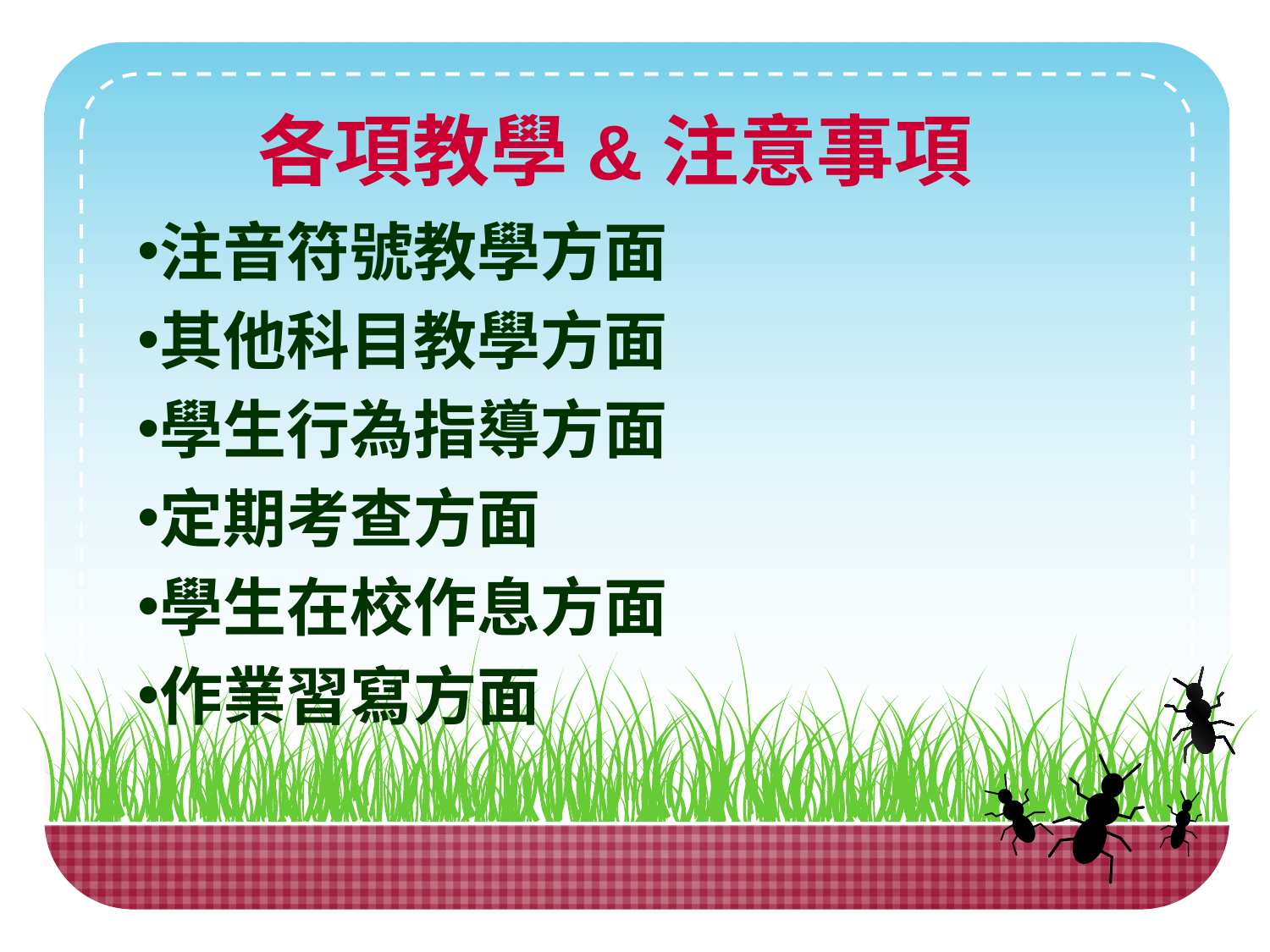

各項教學&注意事項
注音符號教學方面
其他科目教學方面
學生行為指導方面
定期考查方面
學生在校作息方面
作業習寫方面